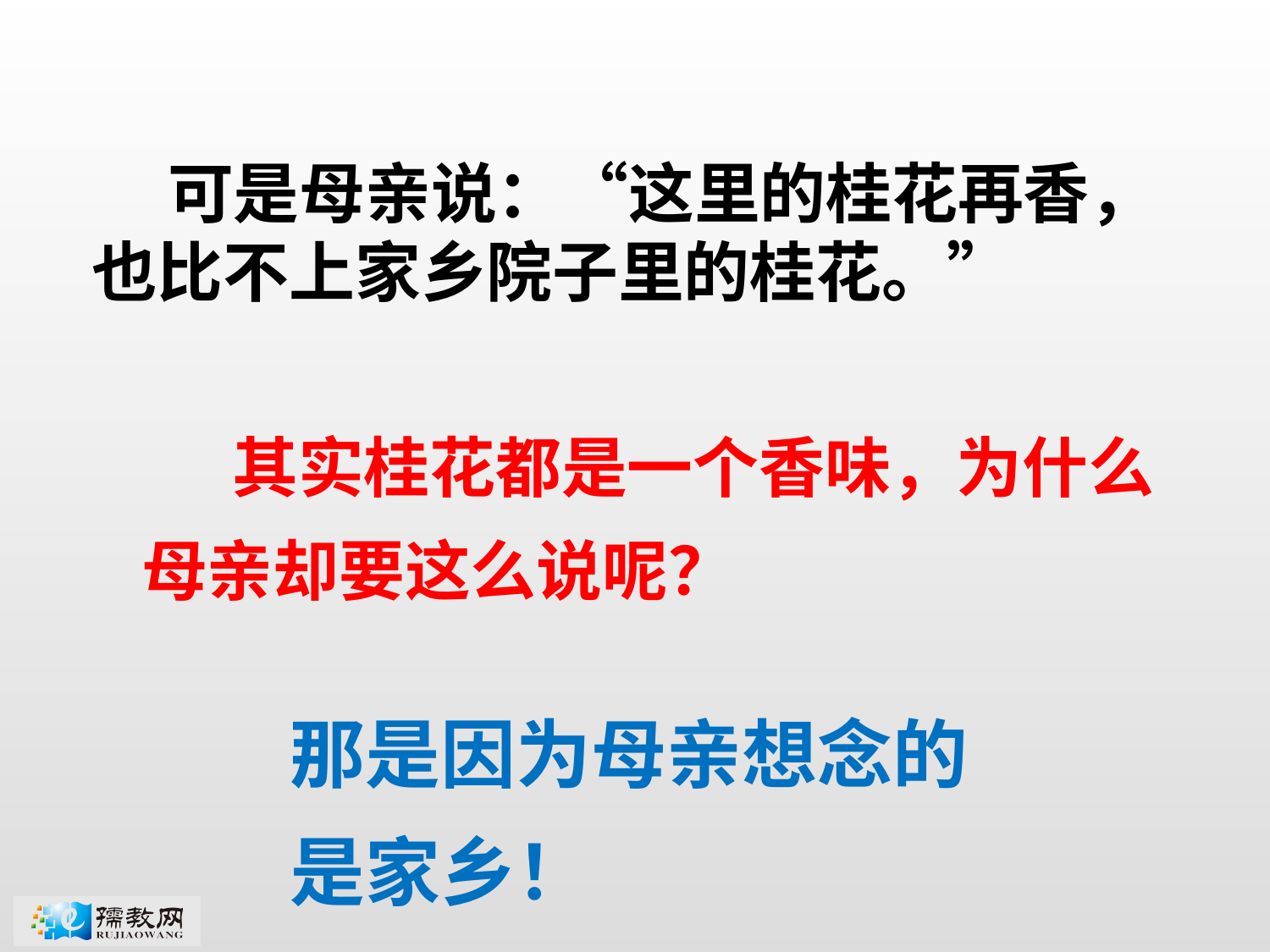

可是母亲说：“这里的桂花再香，也比不上家乡院子里的桂花。”
     其实桂花都是一个香味，为什么母亲却要这么说呢？
那是因为母亲想念的是家乡！